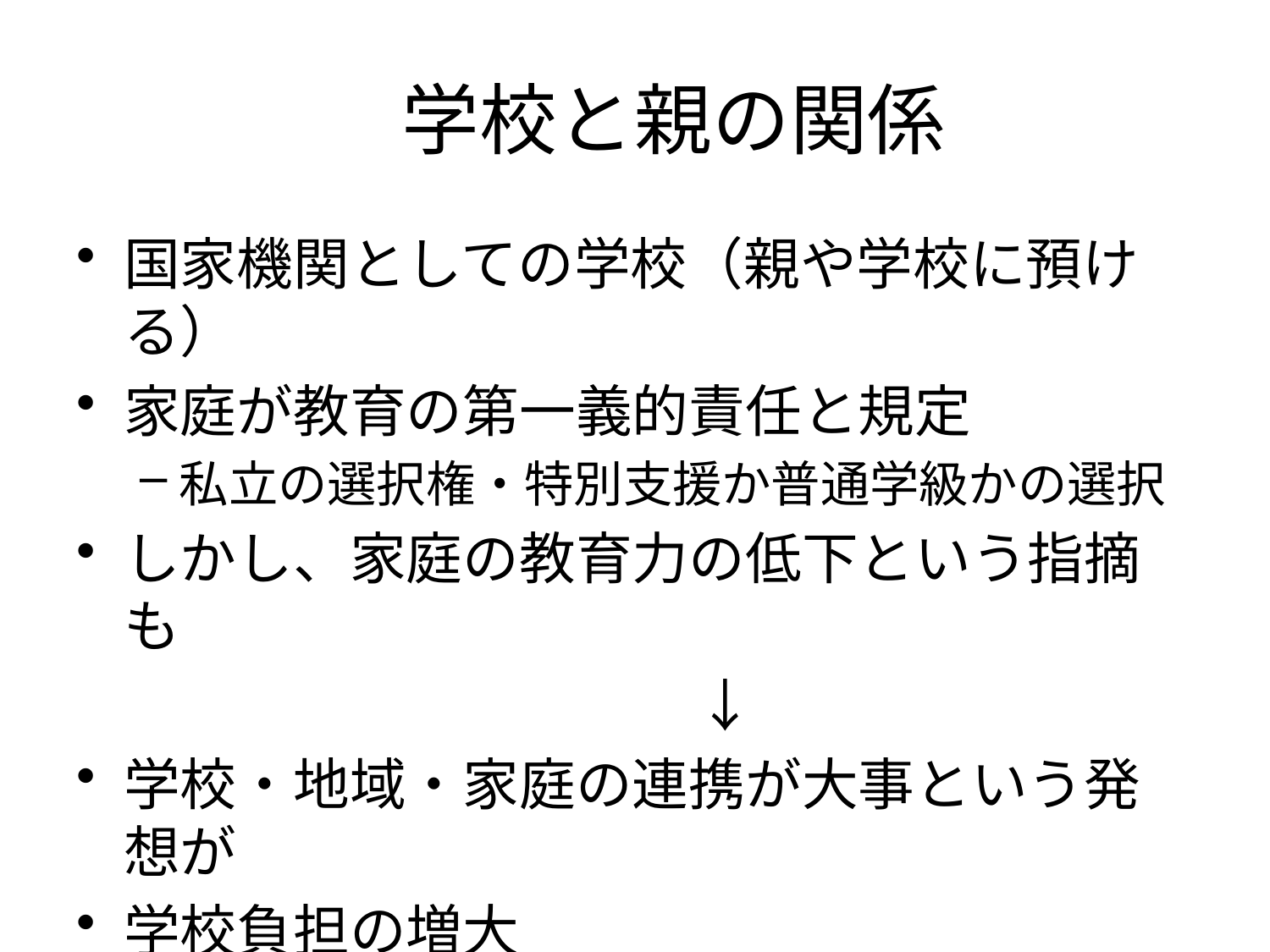

# 学校と親の関係
国家機関としての学校（親や学校に預ける）
家庭が教育の第一義的責任と規定
私立の選択権・特別支援か普通学級かの選択
しかし、家庭の教育力の低下という指摘も
　　　　　　　　　　　↓
学校・地域・家庭の連携が大事という発想が
学校負担の増大